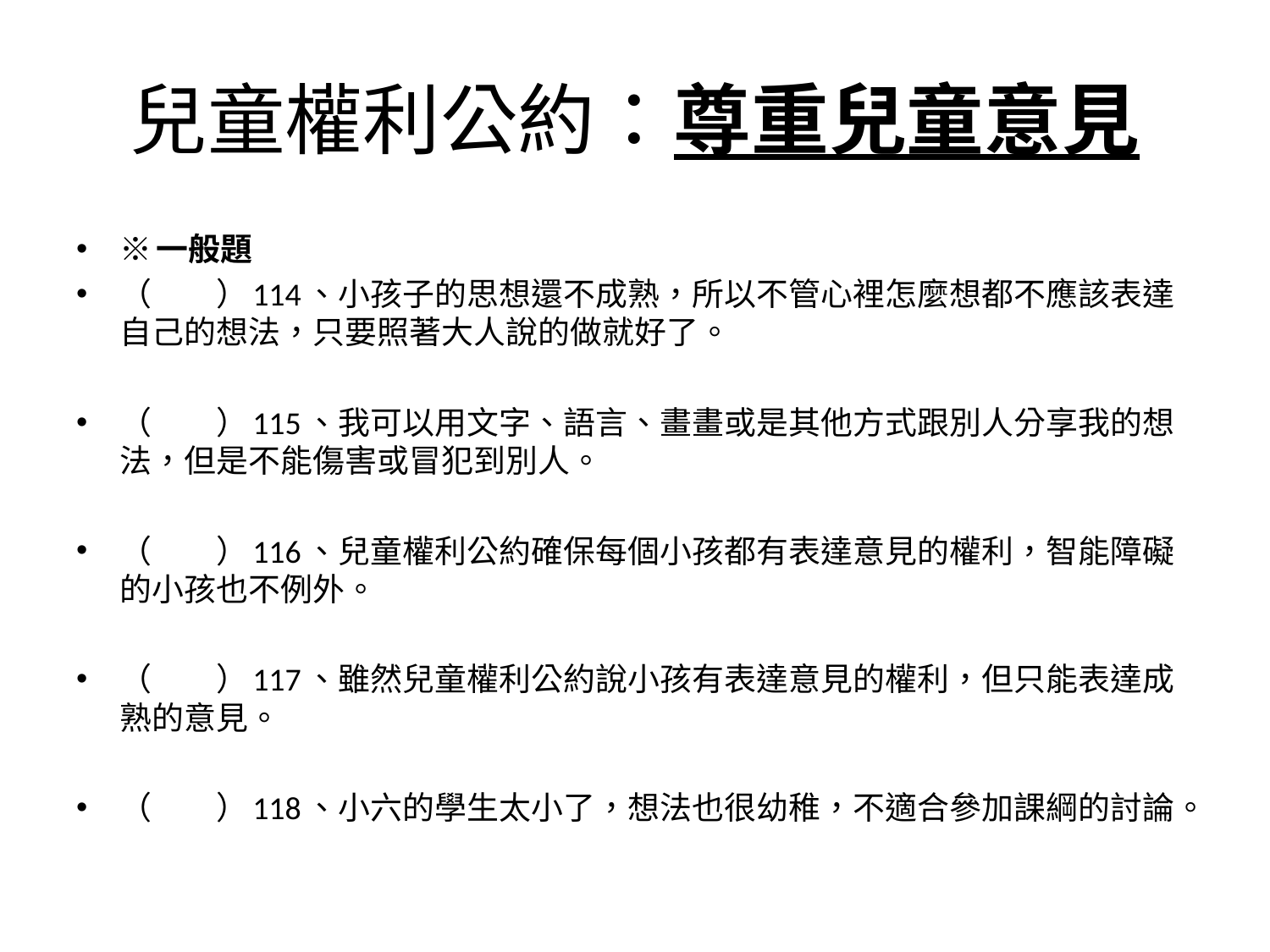

# 兒童權利公約：尊重兒童意見
※一般題
（　　）114、小孩子的思想還不成熟，所以不管心裡怎麼想都不應該表達自己的想法，只要照著大人說的做就好了。

（　　）115、我可以用文字、語言、畫畫或是其他方式跟別人分享我的想法，但是不能傷害或冒犯到別人。

（　　）116、兒童權利公約確保每個小孩都有表達意見的權利，智能障礙的小孩也不例外。

（　　）117、雖然兒童權利公約說小孩有表達意見的權利，但只能表達成熟的意見。

（　　）118、小六的學生太小了，想法也很幼稚，不適合參加課綱的討論。